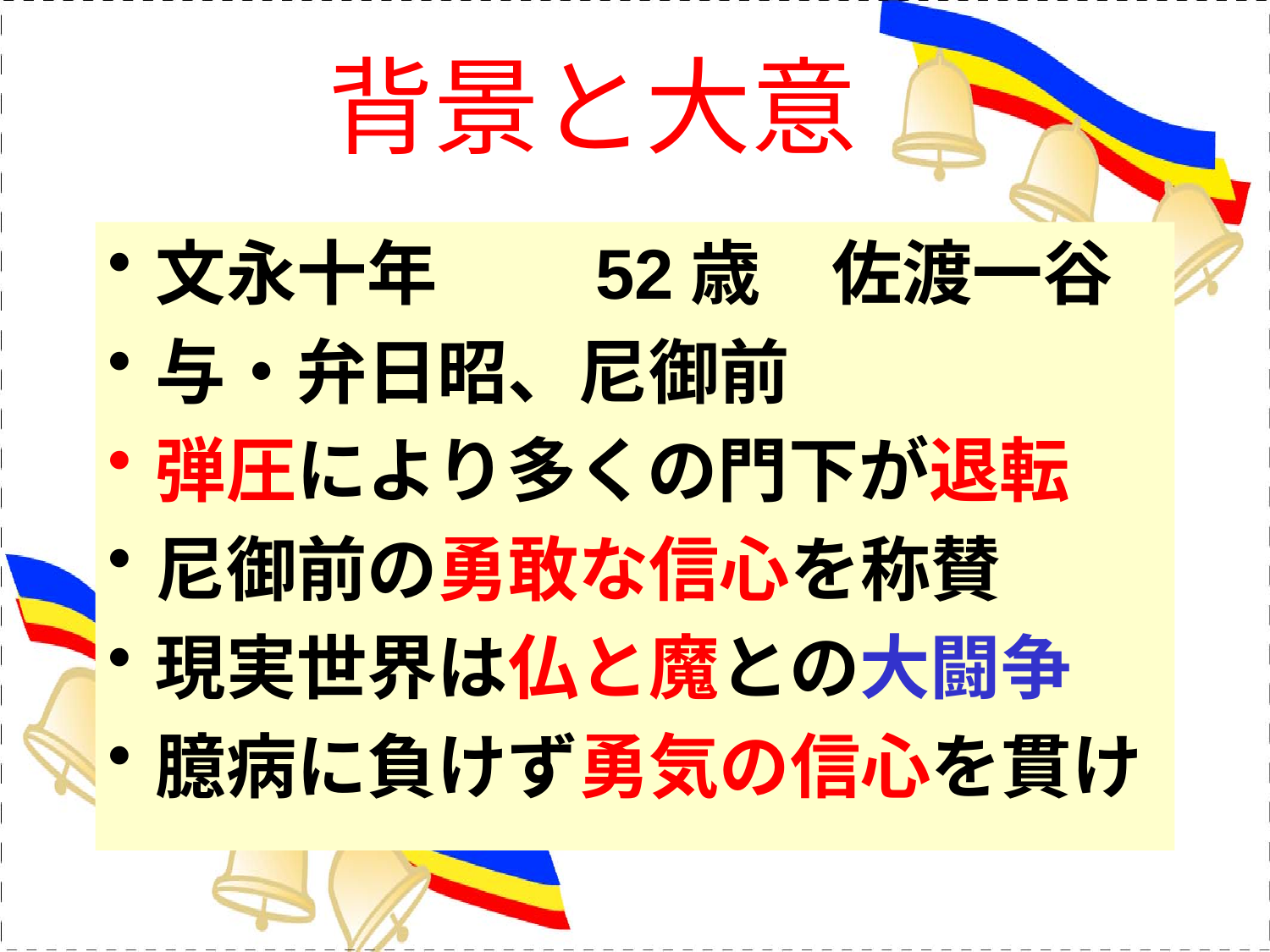

# 背景と大意
文永十年　　52歳　佐渡一谷
与・弁日昭、尼御前
弾圧により多くの門下が退転
尼御前の勇敢な信心を称賛
現実世界は仏と魔との大闘争
臆病に負けず勇気の信心を貫け